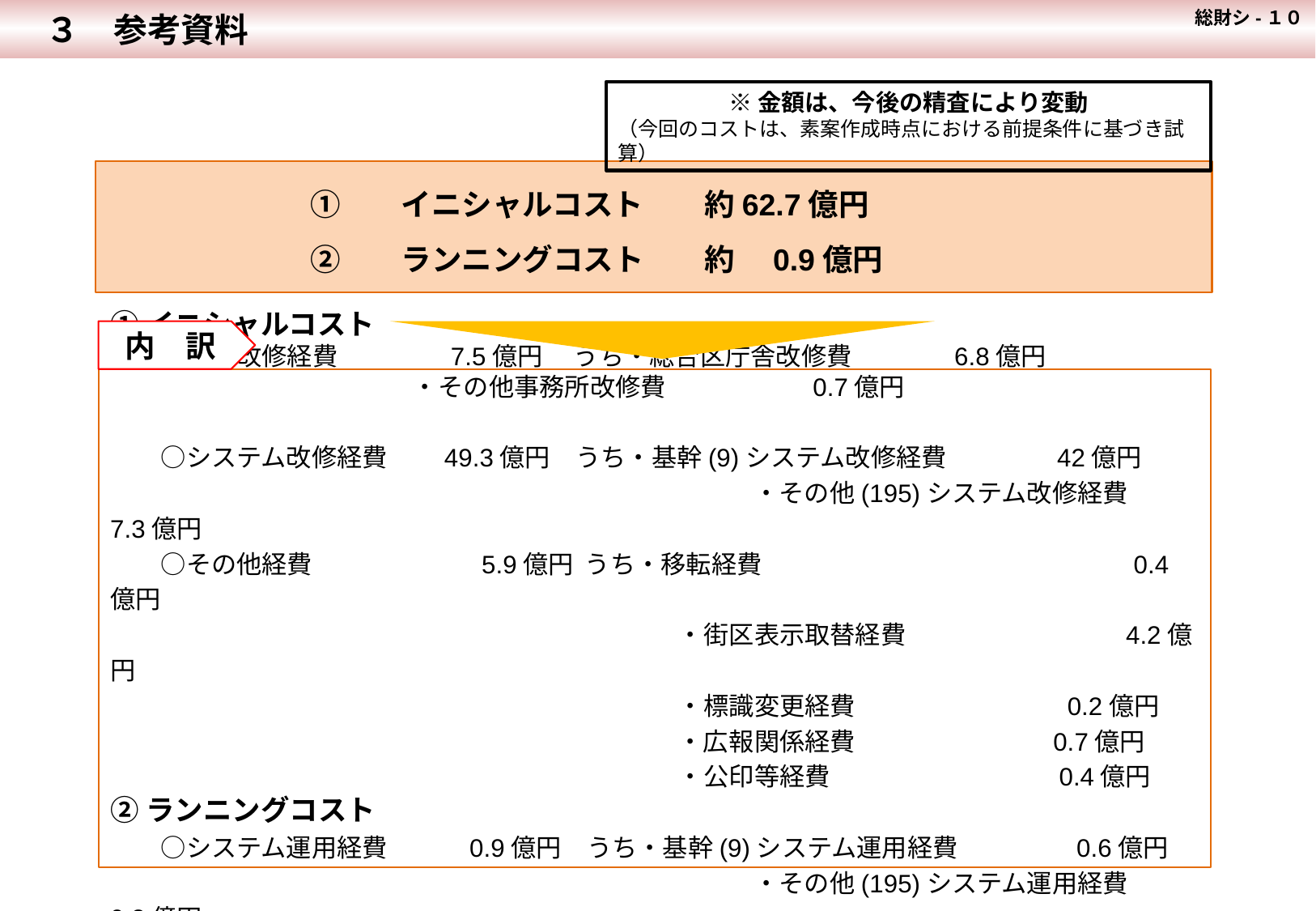

総財シ-１０
　３　参考資料
※金額は、今後の精査により変動
（今回のコストは、素案作成時点における前提条件に基づき試算）
　　　　　　   ①　　イニシャルコスト　　約62.7億円
　　　　　　   ②　　ランニングコスト　　約　0.9億円
内　訳

①イニシャルコスト
　　○庁舎改修経費　　　　 7.5億円　 うち・総合区庁舎改修費                 6.8億円
　                                                 ・その他事務所改修費 　　　　      0.7億円

　　○システム改修経費　　49.3億円　うち・基幹(9)システム改修経費 　　    　42億円
　　　　　　　　　　　　　　　　　　　　　　　　 　 ・その他(195)システム改修経費　　7.3億円
　　○その他経費　　　　　　  5.9億円  うち・移転経費　　　　　　　　　　　　　　  0.4億円
　　　　　　　　　　　　　　　　　　　　           ・街区表示取替経費　　　　　　　　  4.2億円
　　　　　　　　　　　　　　　　　　　        　   ・標識変更経費　    　　　　          0.2億円
　　　　　　　　　　　　　　　　　　　           　・広報関係経費　　　　                0.7億円
　　　　　　　　　　　　　　　　　　　　           ・公印等経費　　　　　                 0.4億円
②ランニングコスト
　　○システム運用経費　　　0.9億円　うち・基幹(9)システム運用経費　　　 　 0.6億円
　　　　　　　　　　　　　　　　　　　　　　　　　  ・その他(195)システム運用経費　　0.3億円